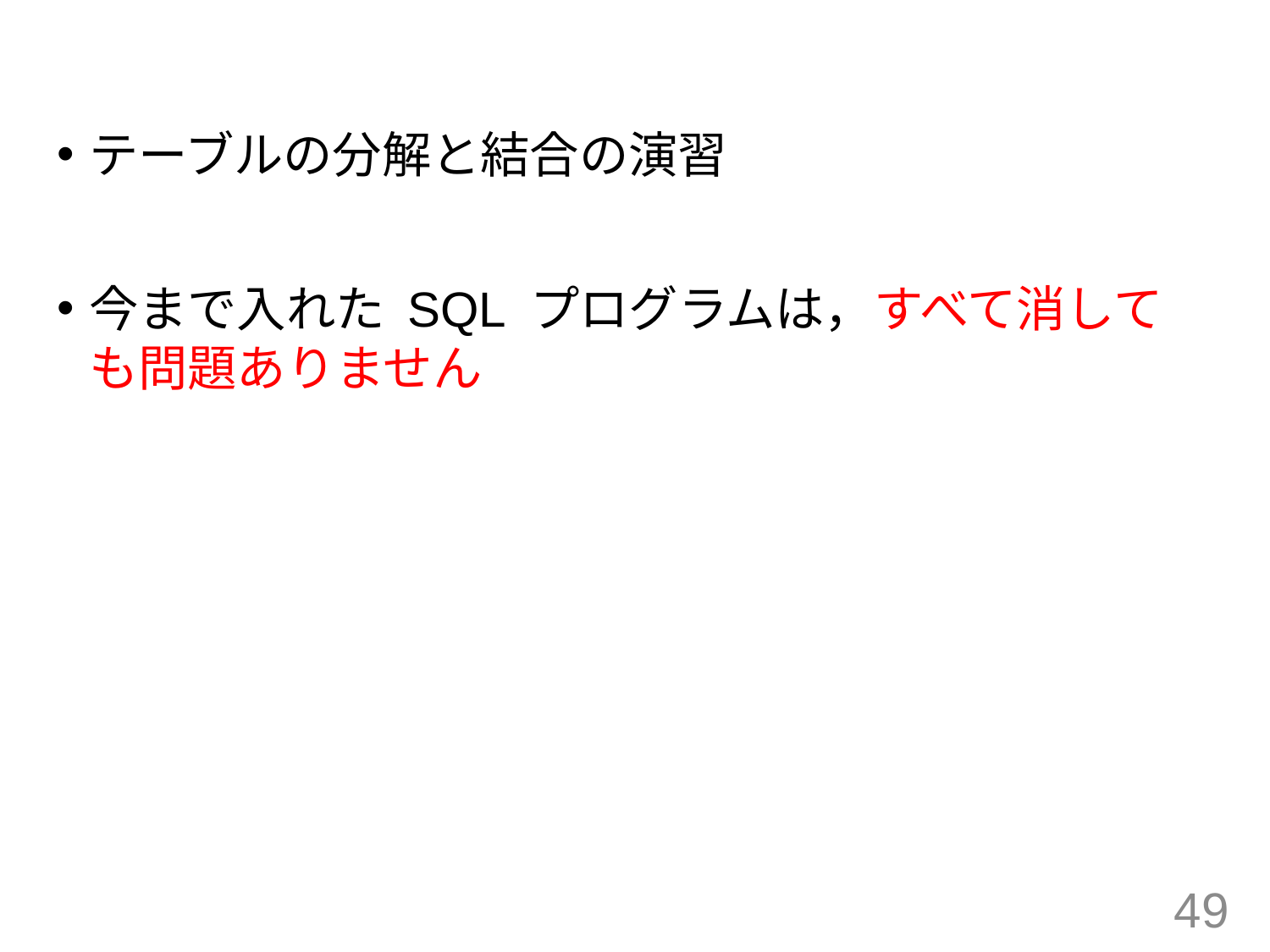

#
テーブルの分解と結合の演習

今まで入れた SQL プログラムは，すべて消しても問題ありません

49